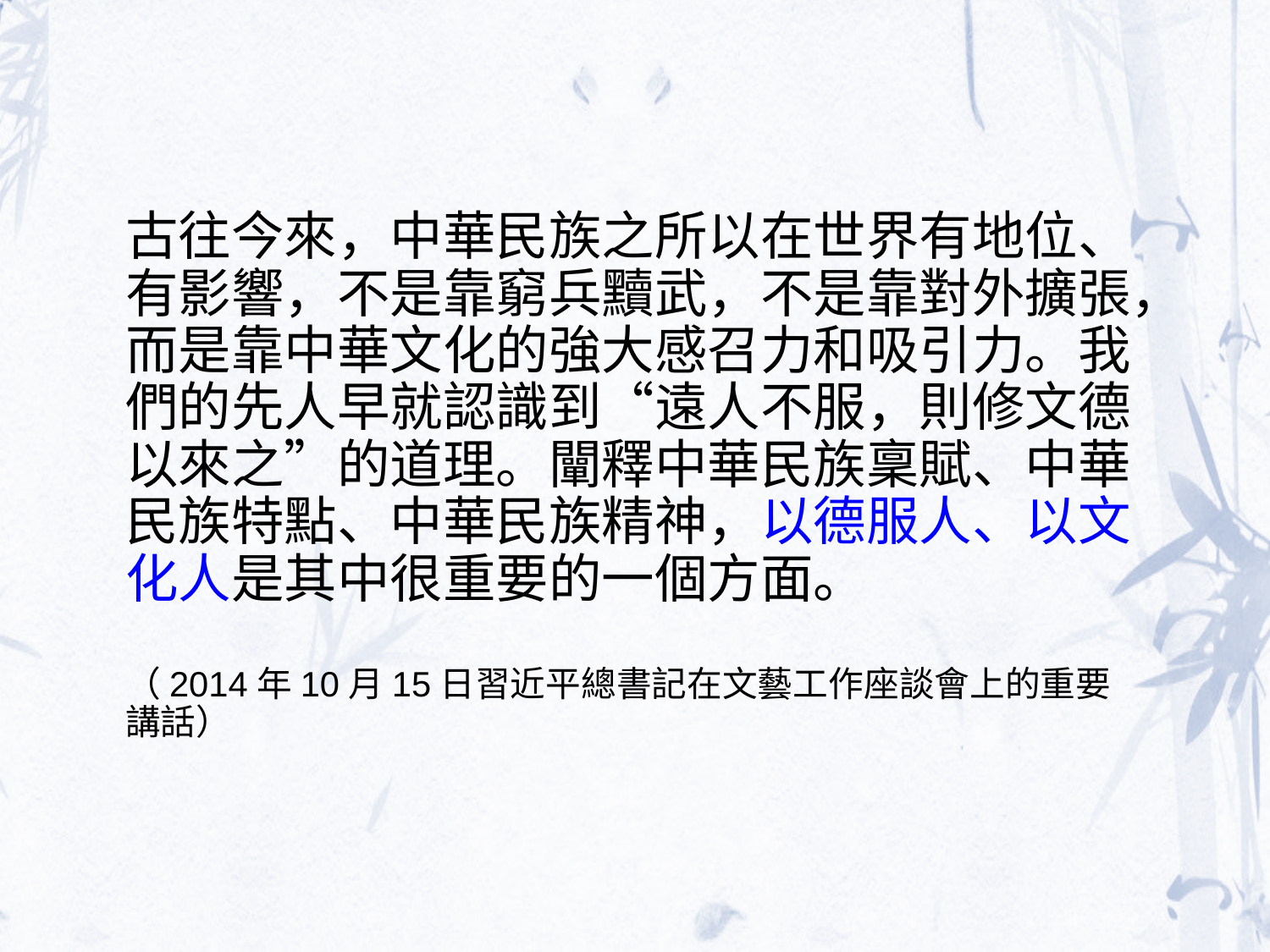

# 古往今來，中華民族之所以在世界有地位、有影響，不是靠窮兵黷武，不是靠對外擴張，而是靠中華文化的強大感召力和吸引力。我們的先人早就認識到“遠人不服，則修文德以來之”的道理。闡釋中華民族稟賦、中華民族特點、中華民族精神，以德服人、以文化人是其中很重要的一個方面。 （2014年10月15日習近平總書記在文藝工作座談會上的重要講話）